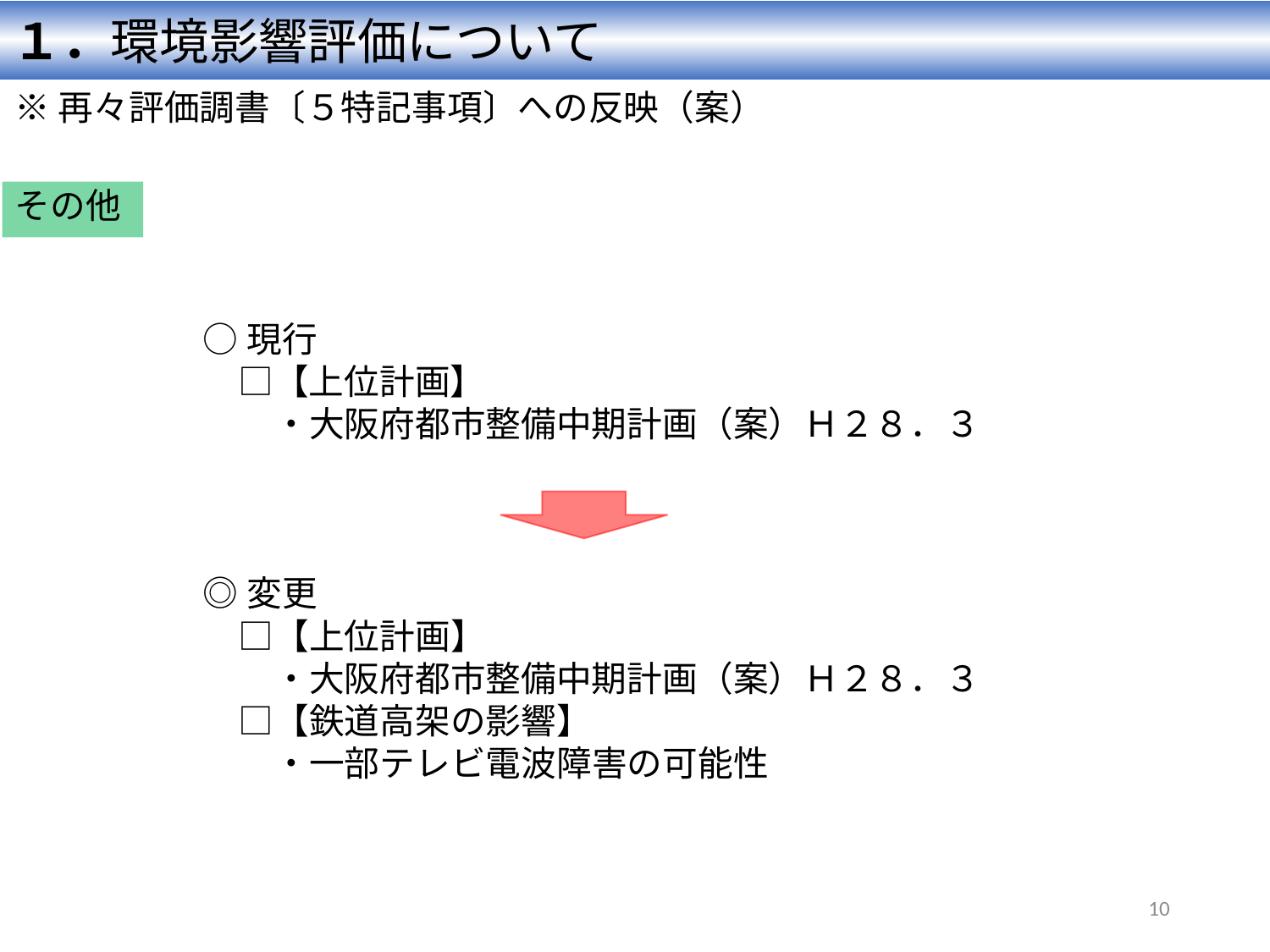

１．環境影響評価について
※再々評価調書〔５特記事項〕への反映（案）
その他
○現行
　□【上位計画】
　　・大阪府都市整備中期計画（案）Ｈ２８．３

◎変更
　□【上位計画】
　　・大阪府都市整備中期計画（案）Ｈ２８．３
　□【鉄道高架の影響】
　　・一部テレビ電波障害の可能性

10